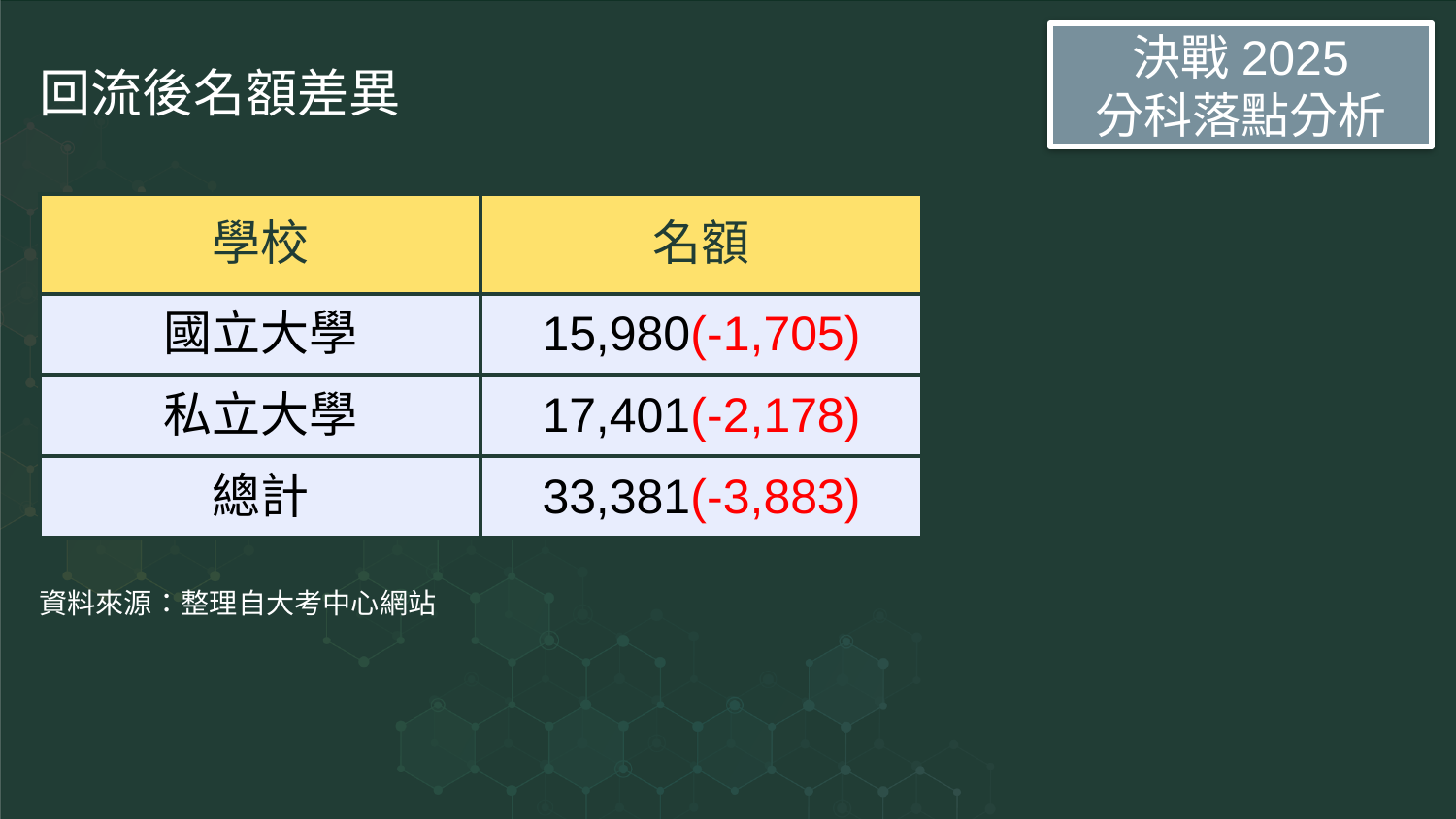

決戰2025
分科落點分析
# 回流後名額差異
| 學校 | 名額 |
| --- | --- |
| 國立大學 | 15,980(-1,705) |
| 私立大學 | 17,401(-2,178) |
| 總計 | 33,381(-3,883) |
資料來源：整理自大考中心網站